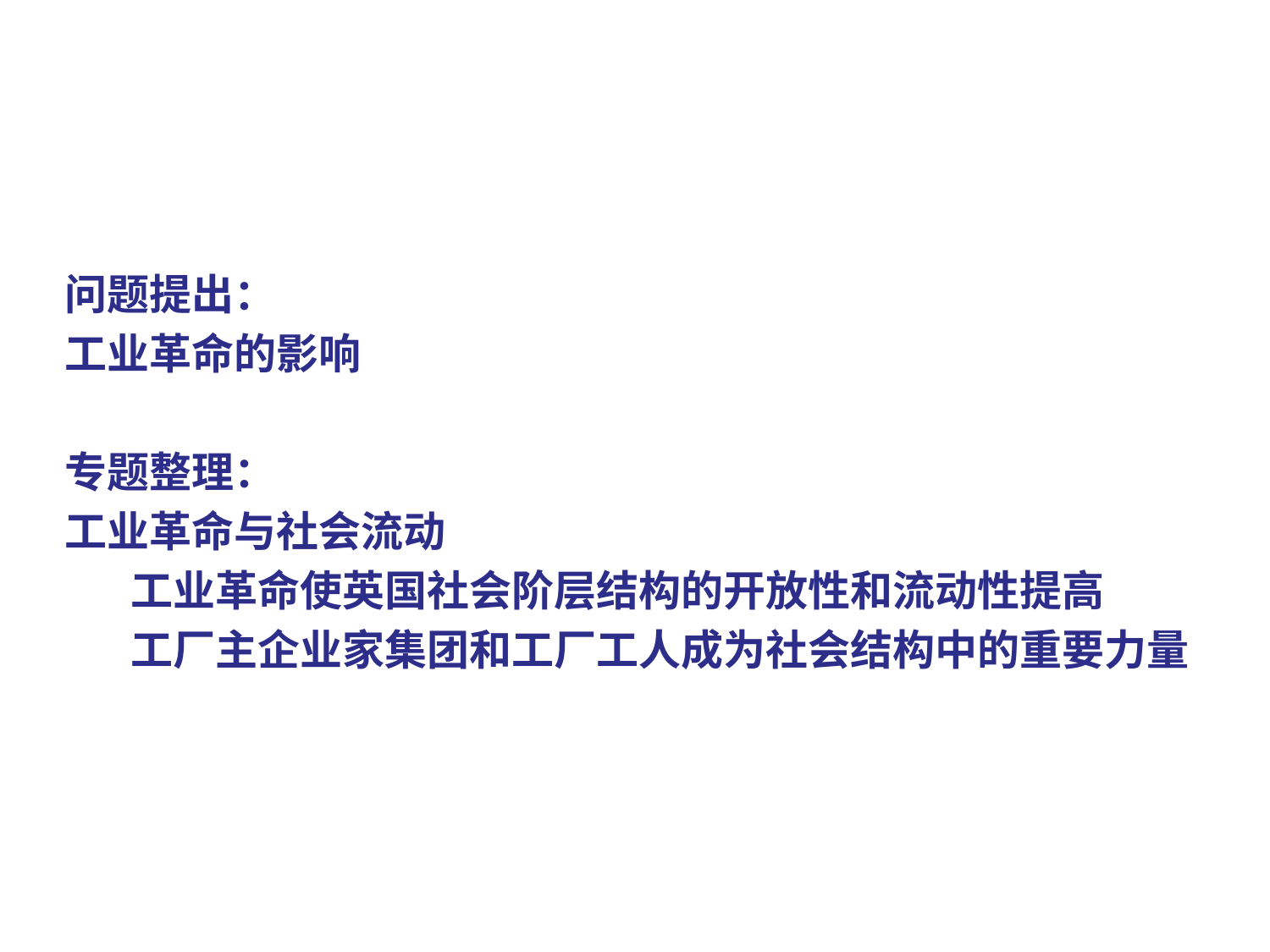

问题提出：
       工业革命的影响

       专题整理：
       工业革命与社会流动
              工业革命使英国社会阶层结构的开放性和流动性提高
              工厂主企业家集团和工厂工人成为社会结构中的重要力量